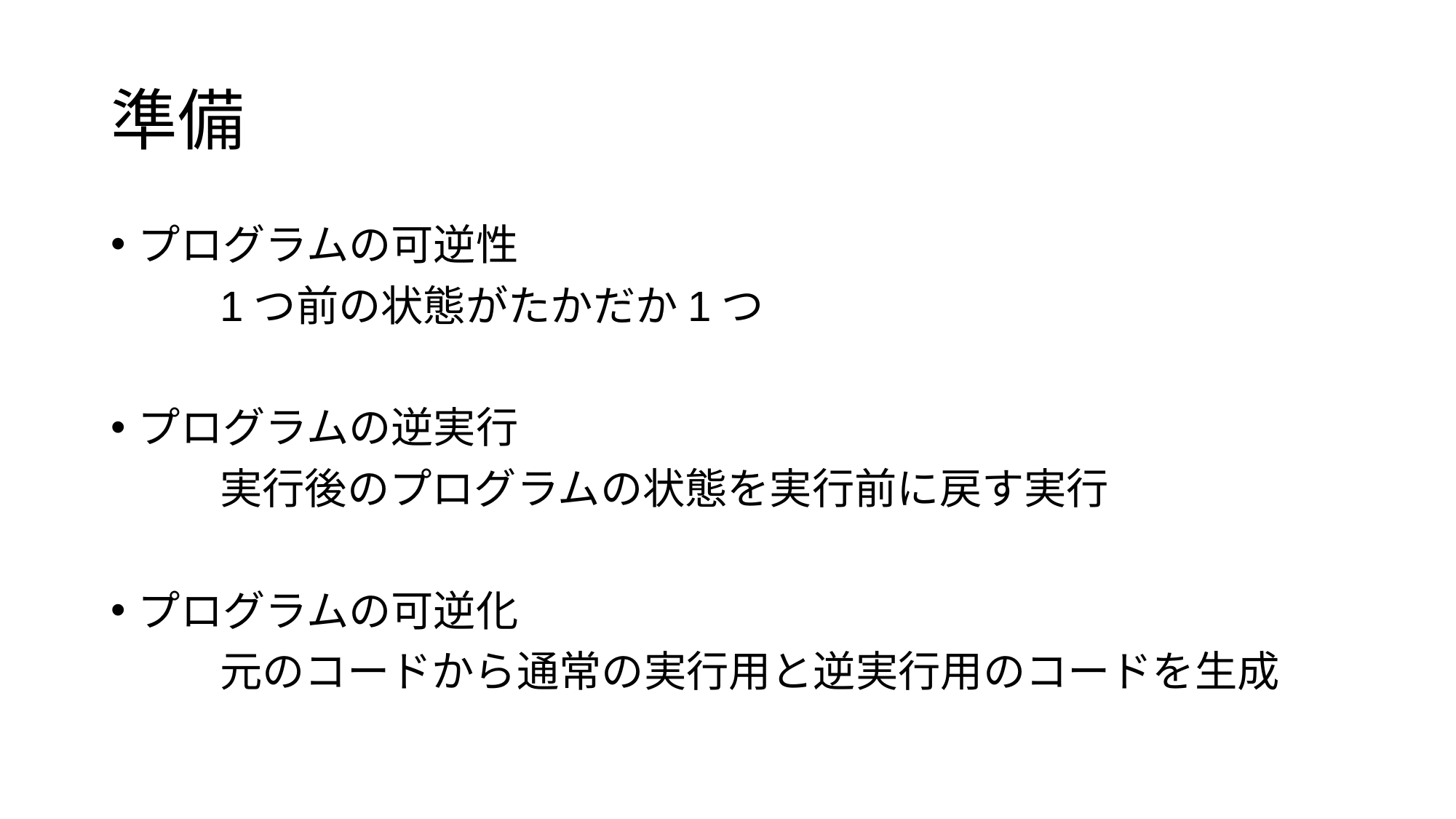

# 準備
プログラムの可逆性
	1つ前の状態がたかだか1つ

プログラムの逆実行
	実行後のプログラムの状態を実行前に戻す実行

プログラムの可逆化
	元のコードから通常の実行用と逆実行用のコードを生成